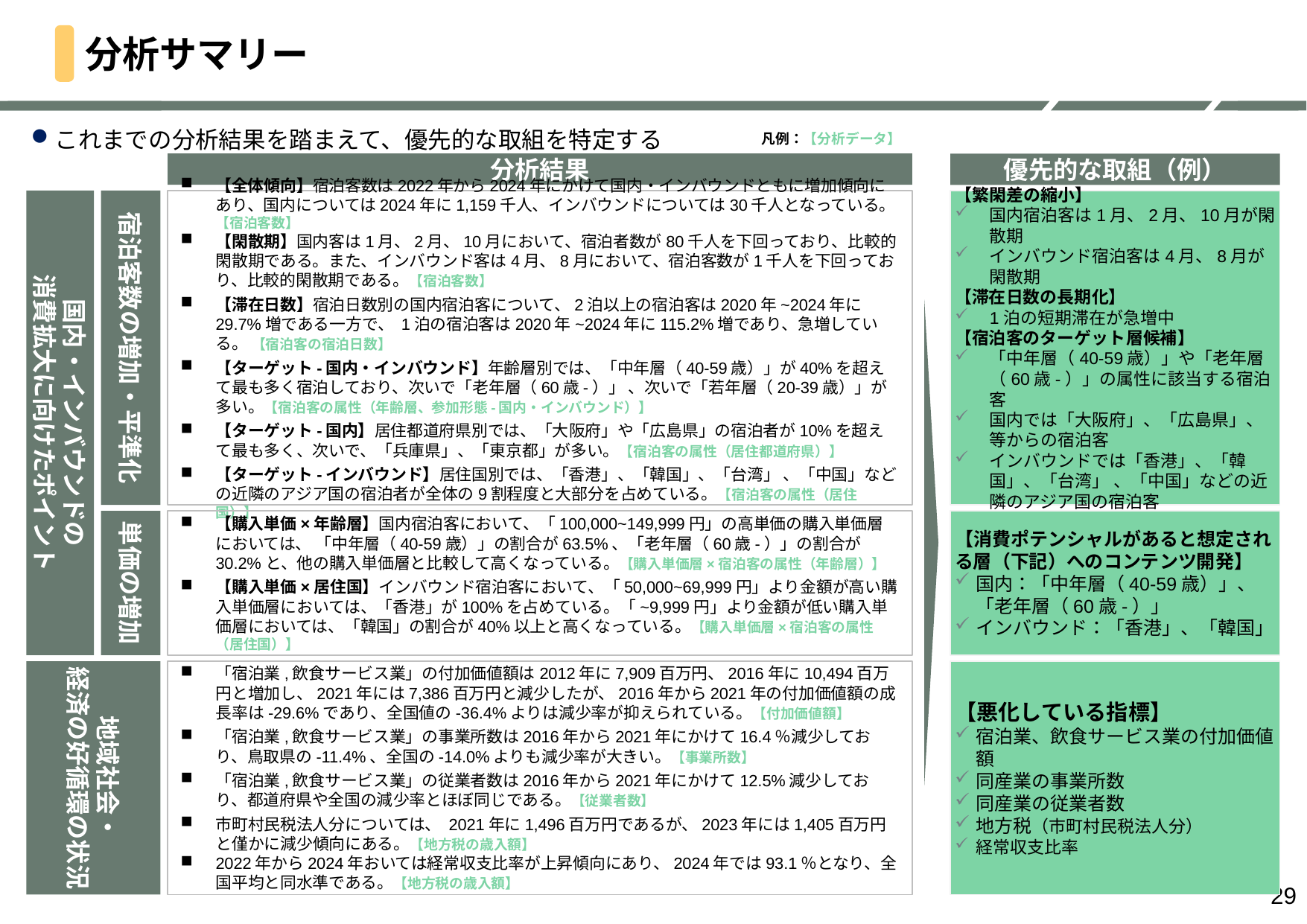

# 分析サマリー
これまでの分析結果を踏まえて、優先的な取組を特定する
凡例：【分析データ】
分析結果
優先的な取組（例）
宿泊客数の増加・平準化
【全体傾向】宿泊客数は2022年から2024年にかけて国内・インバウンドともに増加傾向にあり、国内については2024年に1,159千人、インバウンドについては30千人となっている。【宿泊客数】
【閑散期】国内客は1月、2月、10月において、宿泊者数が80千人を下回っており、比較的閑散期である。また、インバウンド客は4月、8月において、宿泊客数が1千人を下回っており、比較的閑散期である。【宿泊客数】
【滞在日数】宿泊日数別の国内宿泊客について、2泊以上の宿泊客は2020年~2024年に29.7%増である一方で、 1泊の宿泊客は2020年~2024年に115.2%増であり、急増している。 【宿泊客の宿泊日数】
【ターゲット-国内・インバウンド】年齢層別では、「中年層（40-59歳）」が40%を超えて最も多く宿泊しており、次いで「老年層（60歳-）」 、次いで「若年層（20-39歳）」が多い。【宿泊客の属性（年齢層、参加形態-国内・インバウンド）】
【ターゲット-国内】居住都道府県別では、「大阪府」や「広島県」の宿泊者が10%を超えて最も多く、次いで、「兵庫県」、「東京都」が多い。【宿泊客の属性（居住都道府県）】
【ターゲット-インバウンド】居住国別では、「香港」、「韓国」、「台湾」 、「中国」などの近隣のアジア国の宿泊者が全体の9割程度と大部分を占めている。【宿泊客の属性（居住国）】
【繁閑差の縮小】
国内宿泊客は1月、2月、10月が閑散期
インバウンド宿泊客は4月、8月が閑散期
【滞在日数の長期化】
1泊の短期滞在が急増中
【宿泊客のターゲット層候補】
「中年層（40-59歳）」や「老年層（60歳-）」の属性に該当する宿泊客
国内では「大阪府」、「広島県」、等からの宿泊客
インバウンドでは「香港」、「韓国」、「台湾」 、「中国」などの近隣のアジア国の宿泊客
【消費ポテンシャルがあると想定される層（下記）へのコンテンツ開発】
国内：「中年層（40-59歳）」、 「老年層（60歳-）」
インバウンド：「香港」、「韓国」
【悪化している指標】
宿泊業、飲食サービス業の付加価値額
同産業の事業所数
同産業の従業者数
地方税（市町村民税法人分）
経常収支比率
国内・インバウンドの
消費拡大に向けたポイント
単価の増加
【購入単価×年齢層】国内宿泊客において、「100,000~149,999円」の高単価の購入単価層においては、 「中年層（40-59歳）」の割合が63.5%、「老年層（60歳-）」の割合が30.2%と、他の購入単価層と比較して高くなっている。【購入単価層×宿泊客の属性（年齢層）】
【購入単価×居住国】インバウンド宿泊客において、「50,000~69,999円」より金額が高い購入単価層においては、「香港」が100%を占めている。「~9,999円」より金額が低い購入単価層においては、「韓国」の割合が40%以上と高くなっている。【購入単価層×宿泊客の属性（居住国）】

地域社会・
経済の好循環の状況
「宿泊業,飲食サービス業」の付加価値額は2012年に7,909百万円、2016年に10,494百万円と増加し、2021年には7,386百万円と減少したが、2016年から2021年の付加価値額の成長率は-29.6%であり、全国値の-36.4%よりは減少率が抑えられている。【付加価値額】
「宿泊業,飲食サービス業」の事業所数は2016年から2021年にかけて16.4％減少しており、鳥取県の-11.4%、全国の-14.0%よりも減少率が大きい。【事業所数】
「宿泊業,飲食サービス業」の従業者数は2016年から2021年にかけて12.5%減少しており、都道府県や全国の減少率とほぼ同じである。【従業者数】
市町村民税法人分については、 2021年に1,496百万円であるが、2023年には1,405百万円と僅かに減少傾向にある。【地方税の歳入額】
2022年から2024年おいては経常収支比率が上昇傾向にあり、2024年では93.1％となり、全国平均と同水準である。【地方税の歳入額】
29